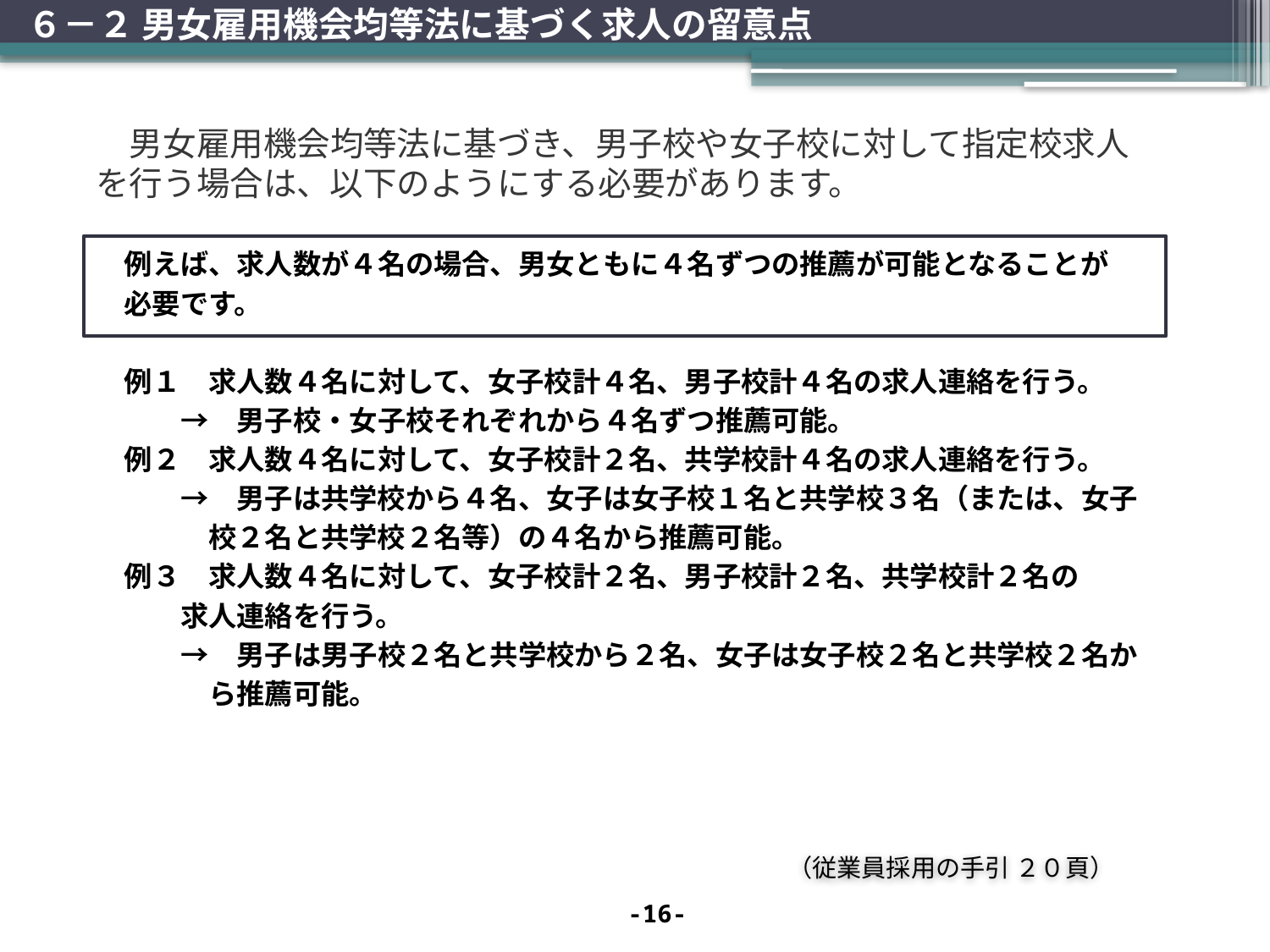

# ６－２ 男女雇用機会均等法に基づく求人の留意点
　男女雇用機会均等法に基づき、男子校や女子校に対して指定校求人を行う場合は、以下のようにする必要があります。

　例えば、求人数が４名の場合、男女ともに４名ずつの推薦が可能となることが
　必要です。

　例１　求人数４名に対して、女子校計４名、男子校計４名の求人連絡を行う。
　　　→　男子校・女子校それぞれから４名ずつ推薦可能。
　例２　求人数４名に対して、女子校計２名、共学校計４名の求人連絡を行う。
　　　→　男子は共学校から４名、女子は女子校１名と共学校３名（または、女子
　　　　校２名と共学校２名等）の４名から推薦可能。
　例３　求人数４名に対して、女子校計２名、男子校計２名、共学校計２名の
　　　求人連絡を行う。
　　　→　男子は男子校２名と共学校から２名、女子は女子校２名と共学校２名か
　　　　ら推薦可能。

（従業員採用の手引 ２０頁）
-16-